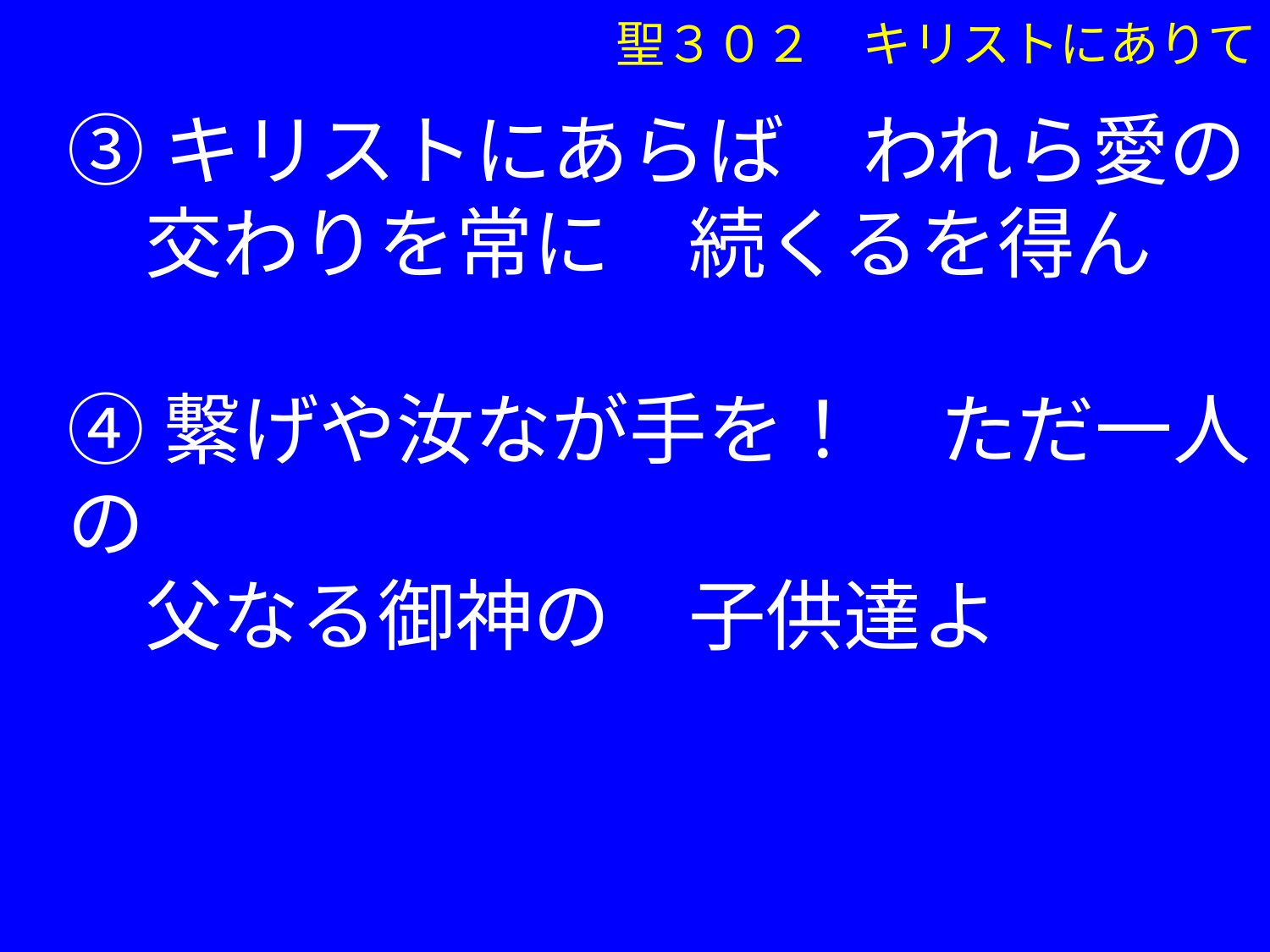

③キリストにあらば　われら愛の
　交わりを常に　続くるを得ん

④繋げや汝なが手を！　ただ一人の
　父なる御神の　子供達よ

聖３０２　キリストにありて